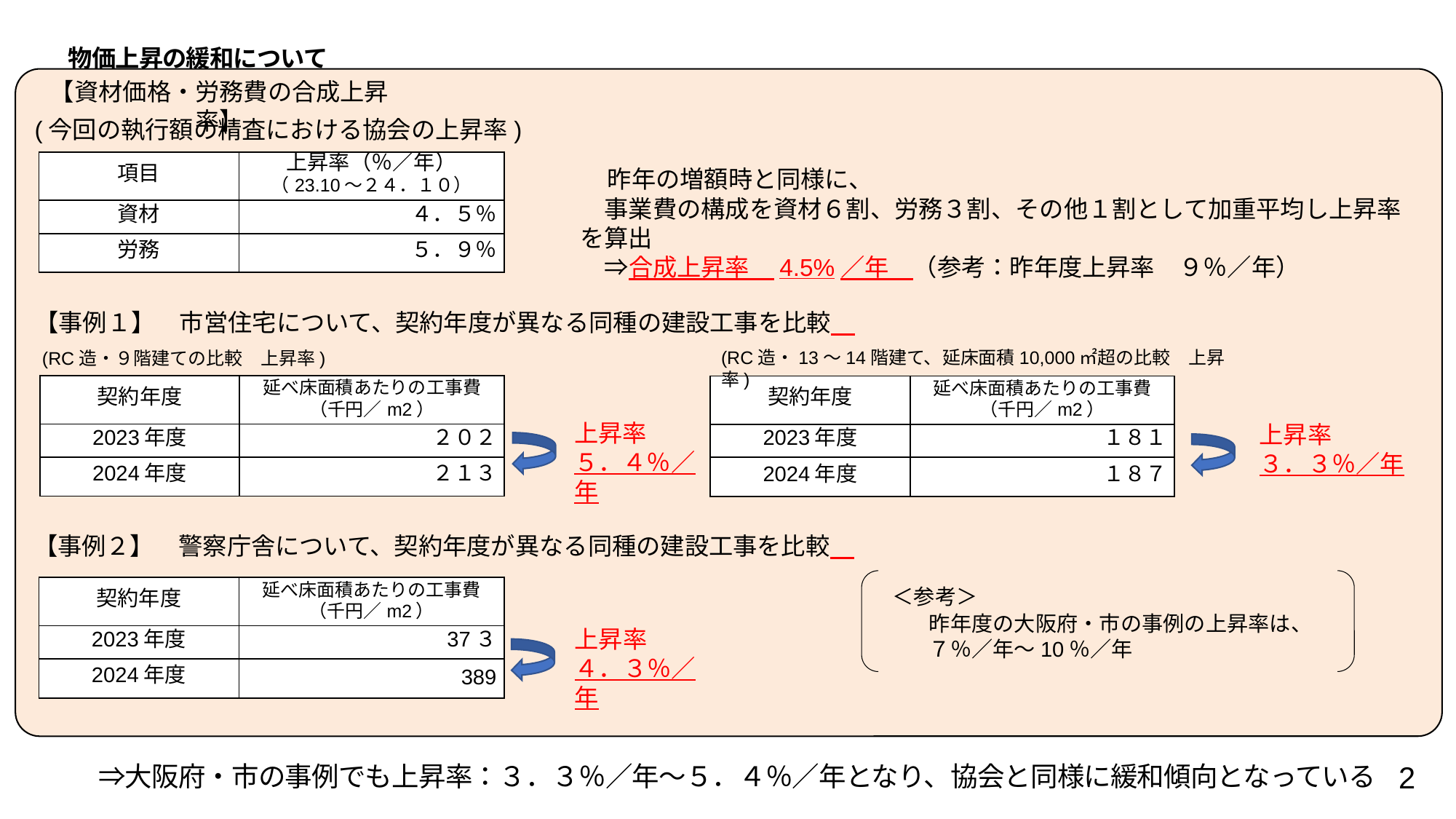

物価上昇の緩和について

【資材価格・労務費の合成上昇率】
(今回の執行額の精査における協会の上昇率)
| 項目 | 上昇率（％／年） （23.10～２４．１０） |
| --- | --- |
| 資材 | ４．５％ |
| 労務 | ５．９％ |
　昨年の増額時と同様に、
　事業費の構成を資材６割、労務３割、その他１割として加重平均し上昇率を算出
　⇒合成上昇率　4.5%／年　（参考：昨年度上昇率　９％／年）
【事例１】　市営住宅について、契約年度が異なる同種の建設工事を比較
(RC造・13～14階建て、延床面積10,000㎡超の比較　上昇率)
(RC造・９階建ての比較　上昇率)
| 契約年度 | 延べ床面積あたりの工事費 （千円／m2） |
| --- | --- |
| 2023年度 | ２０２ |
| 2024年度 | ２１３ |
| 契約年度 | 延べ床面積あたりの工事費 （千円／m2） |
| --- | --- |
| 2023年度 | １８１ |
| 2024年度 | １８７ |
上昇率
５．４％／年
上昇率
３．３％／年

【事例２】　警察庁舎について、契約年度が異なる同種の建設工事を比較

　＜参考＞
　　　昨年度の大阪府・市の事例の上昇率は、
　　　７％／年～10％／年
| 契約年度 | 延べ床面積あたりの工事費 （千円／m2） |
| --- | --- |
| 2023年度 | 37３ |
| 2024年度 | 389 |
上昇率
４．３％／年

　　　⇒大阪府・市の事例でも上昇率：３．３％／年～５．４％／年となり、協会と同様に緩和傾向となっている
2